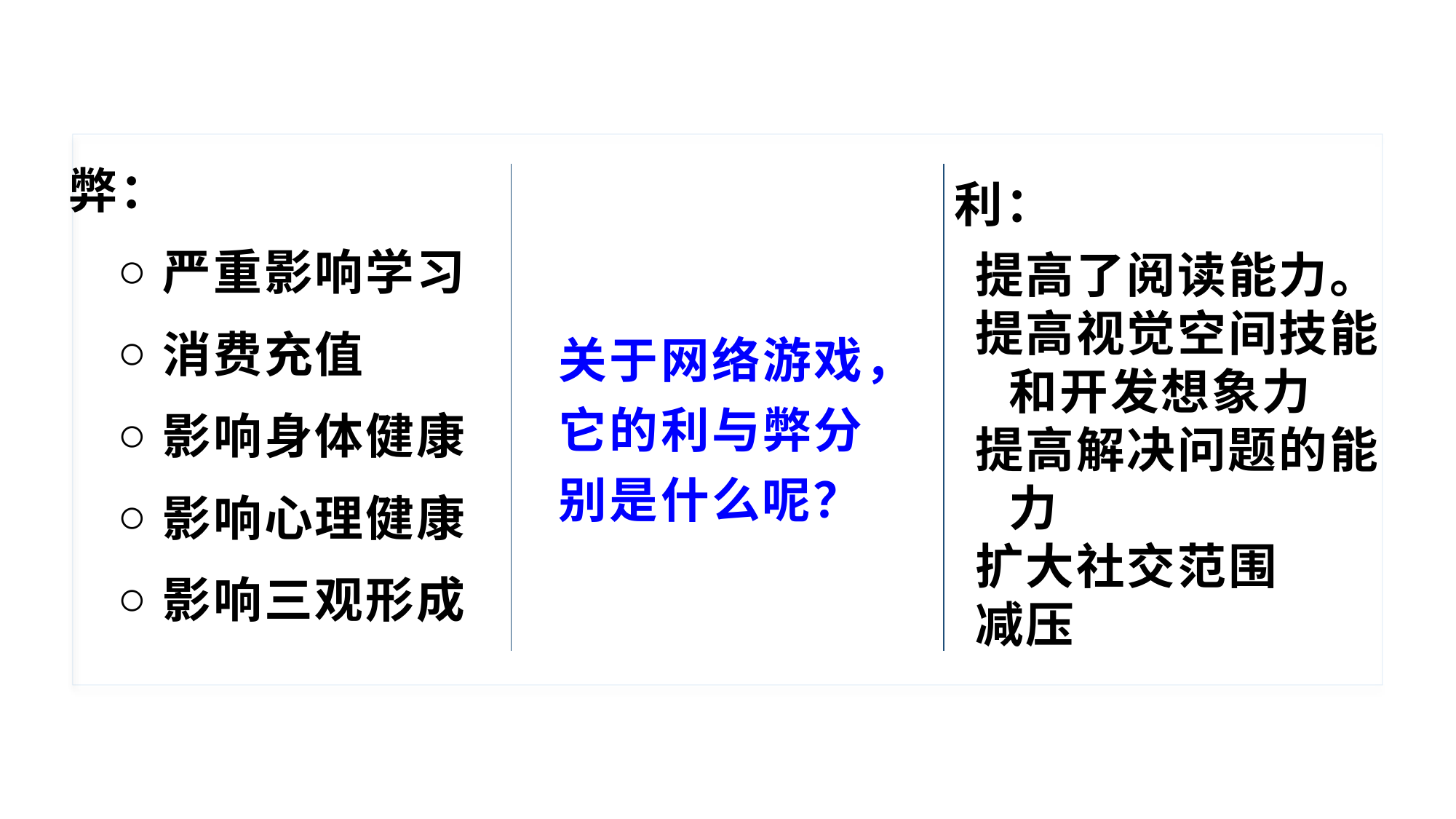

弊：
严重影响学习
消费充值
影响身体健康
影响心理健康
影响三观形成
利：
提高了阅读能力。
提高视觉空间技能和开发想象力
提高解决问题的能力
扩大社交范围
减压
关于网络游戏，它的利与弊分别是什么呢？